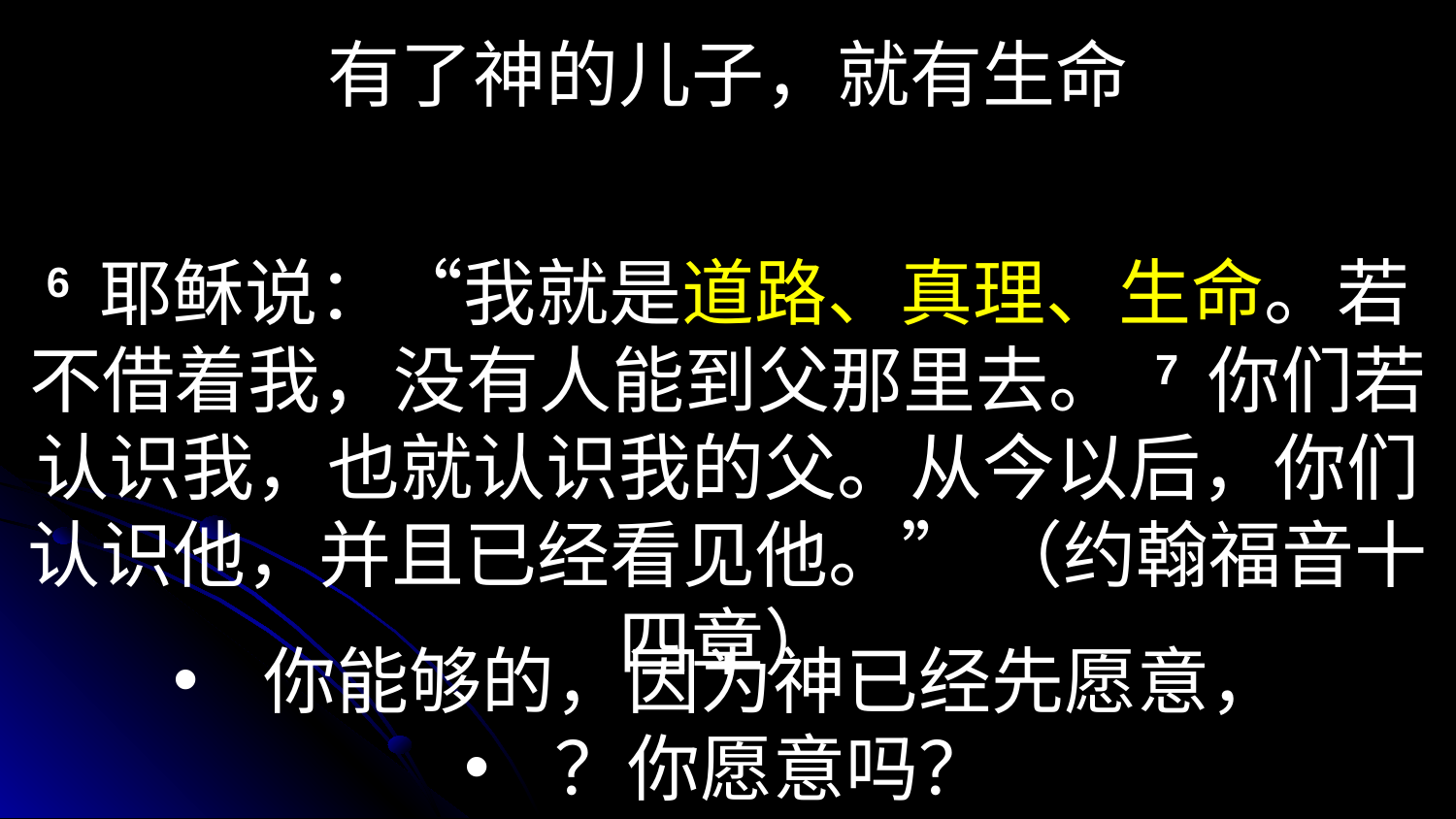

有了神的儿子，就有生命
6 耶稣说：“我就是道路、真理、生命。若不借着我，没有人能到父那里去。 7 你们若认识我，也就认识我的父。从今以后，你们认识他，并且已经看见他。” （约翰福音十四章）
你能够的，因为神已经先愿意，
？你愿意吗？